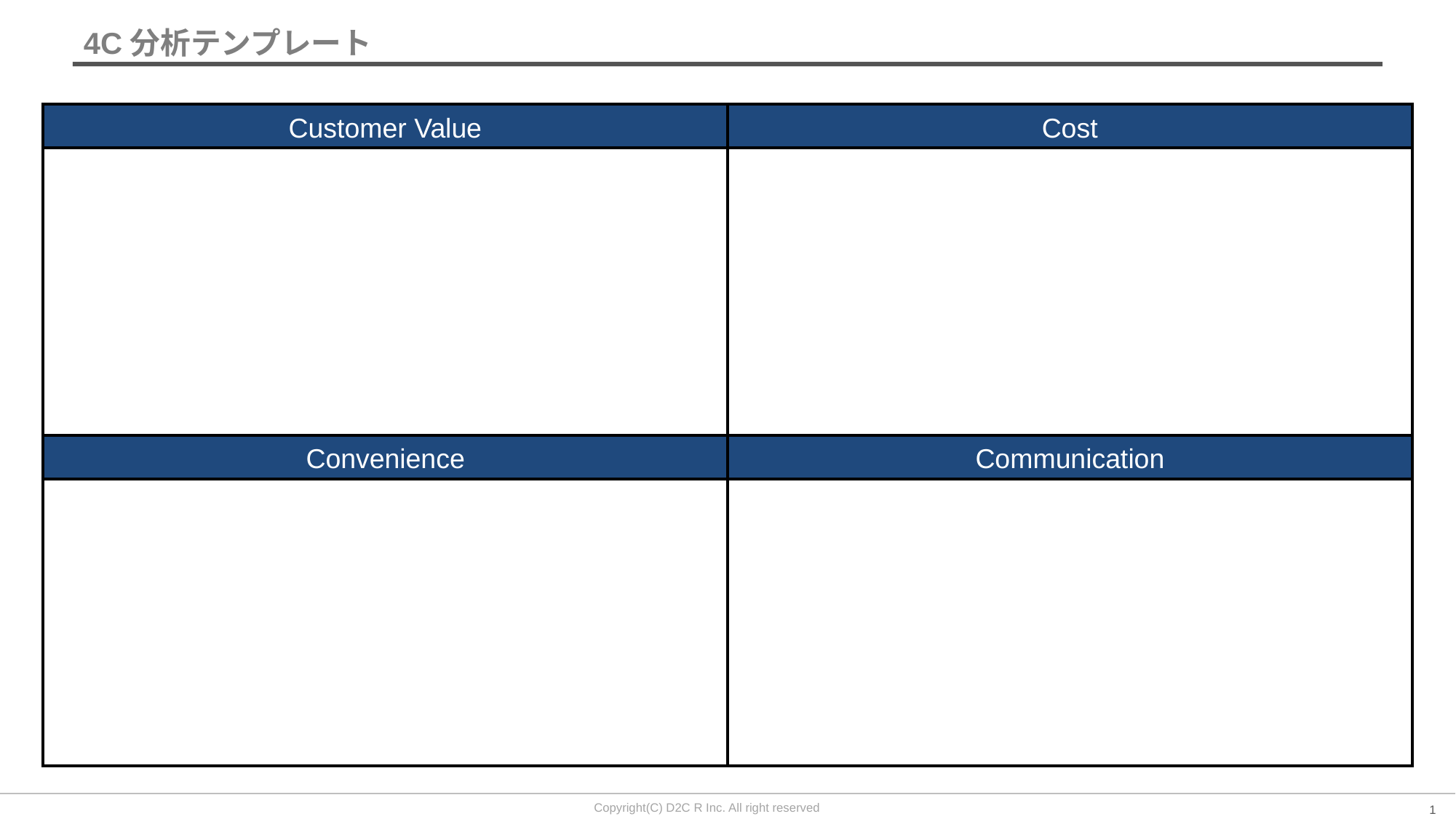

# 4C分析テンプレート
| Customer Value | Cost |
| --- | --- |
|  |  |
| Convenience | Communication |
|  |  |